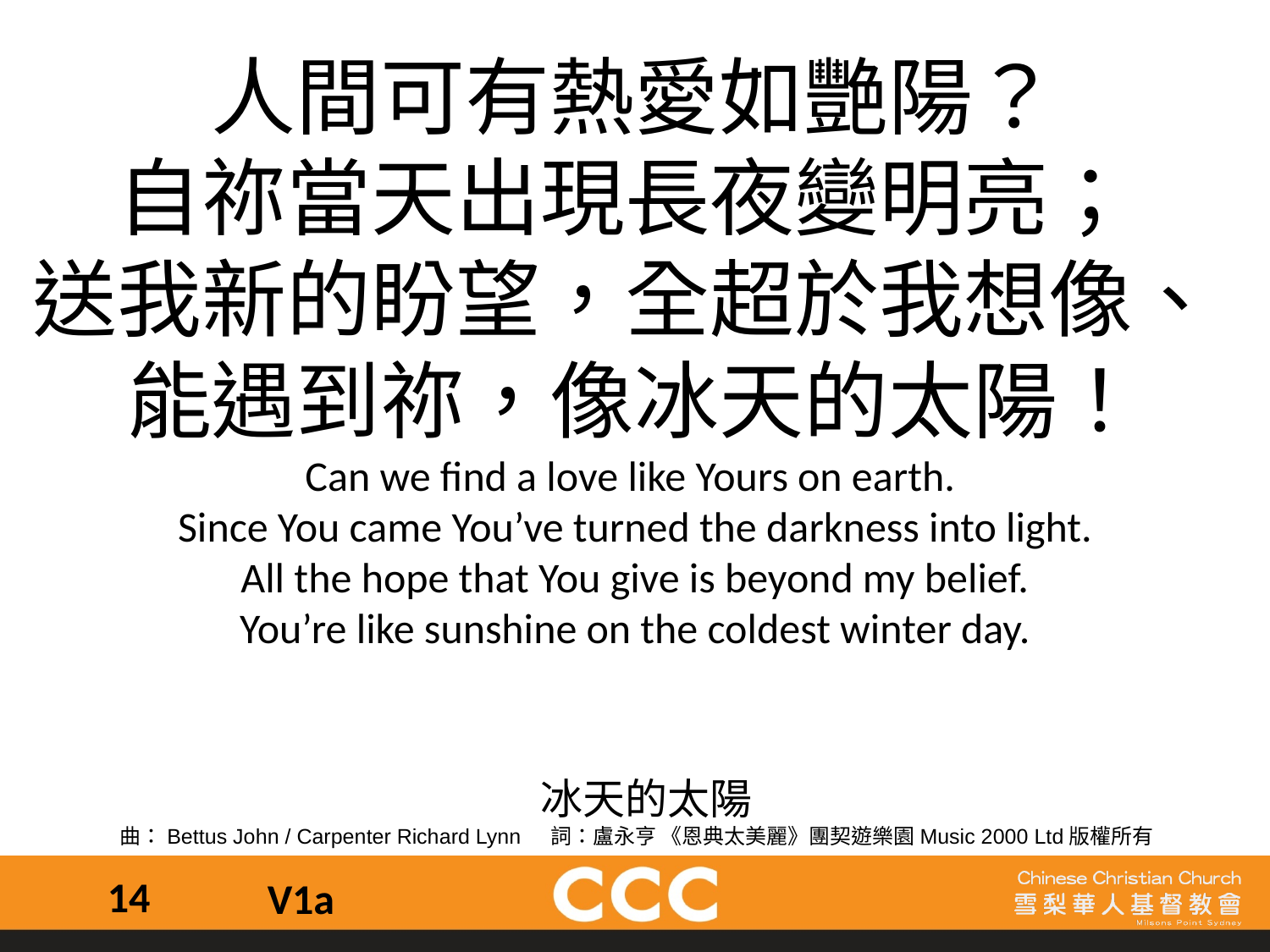

人間可有熱愛如艷陽？
自祢當天出現長夜變明亮；
送我新的盼望，全超於我想像、
能遇到祢，像冰天的太陽！
Can we find a love like Yours on earth.
Since You came You’ve turned the darkness into light.
All the hope that You give is beyond my belief.
You’re like sunshine on the coldest winter day.
 冰天的太陽
曲：Bettus John / Carpenter Richard Lynn    詞：盧永亨 《恩典太美麗》團契遊樂園Music 2000 Ltd版權所有
14
V1a